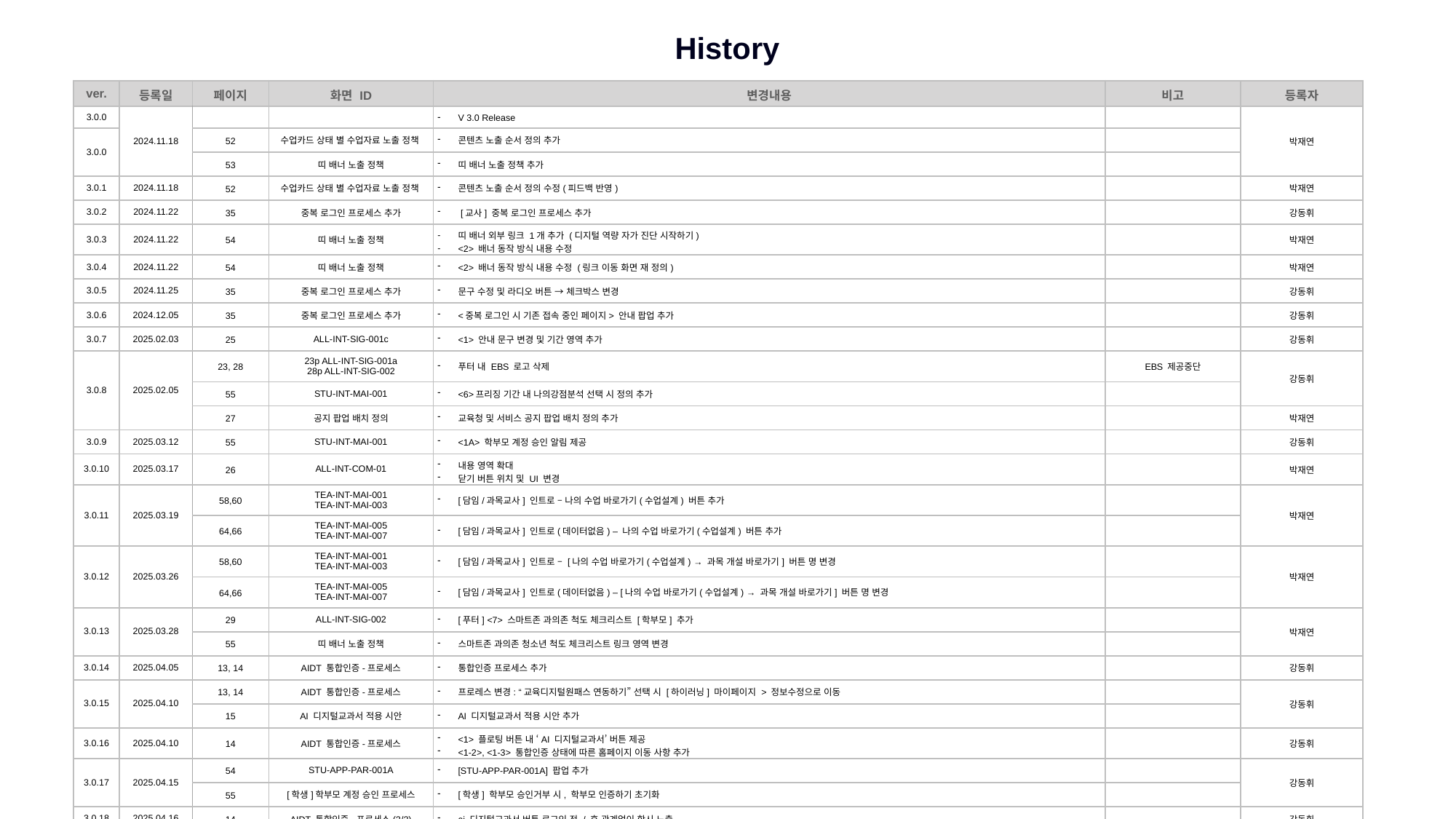

History
| ver. | 등록일 | 페이지 | 화면 ID | 변경내용 | 비고 | 등록자 |
| --- | --- | --- | --- | --- | --- | --- |
| 3.0.0 | 2024.11.18 |  |  | V 3.0 Release |  | 박재연 |
| 3.0.0 |  | 52 | 수업카드 상태 별 수업자료 노출 정책 | 콘텐츠 노출 순서 정의 추가 |  |  |
|  |  | 53 | 띠 배너 노출 정책 | 띠 배너 노출 정책 추가 |  |  |
| 3.0.1 | 2024.11.18 | 52 | 수업카드 상태 별 수업자료 노출 정책 | 콘텐츠 노출 순서 정의 수정(피드백 반영) |  | 박재연 |
| 3.0.2 | 2024.11.22 | 35 | 중복 로그인 프로세스 추가 | [교사] 중복 로그인 프로세스 추가 |  | 강동휘 |
| 3.0.3 | 2024.11.22 | 54 | 띠 배너 노출 정책 | 띠 배너 외부 링크 1개 추가 (디지털 역량 자가 진단 시작하기) <2> 배너 동작 방식 내용 수정 |  | 박재연 |
| 3.0.4 | 2024.11.22 | 54 | 띠 배너 노출 정책 | <2> 배너 동작 방식 내용 수정 (링크 이동 화면 재 정의) |  | 박재연 |
| 3.0.5 | 2024.11.25 | 35 | 중복 로그인 프로세스 추가 | 문구 수정 및 라디오 버튼 → 체크박스 변경 |  | 강동휘 |
| 3.0.6 | 2024.12.05 | 35 | 중복 로그인 프로세스 추가 | <중복 로그인 시 기존 접속 중인 페이지> 안내 팝업 추가 |  | 강동휘 |
| 3.0.7 | 2025.02.03 | 25 | ALL-INT-SIG-001c | <1> 안내 문구 변경 및 기간 영역 추가 |  | 강동휘 |
| 3.0.8 | 2025.02.05 | 23, 28 | 23p ALL-INT-SIG-001a 28p ALL-INT-SIG-002 | 푸터 내 EBS 로고 삭제 | EBS 제공중단 | 강동휘 |
|  |  | 55 | STU-INT-MAI-001 | <6>프리징 기간 내 나의강점분석 선택 시 정의 추가 |  |  |
|  |  | 27 | 공지 팝업 배치 정의 | 교육청 및 서비스 공지 팝업 배치 정의 추가 |  | 박재연 |
| 3.0.9 | 2025.03.12 | 55 | STU-INT-MAI-001 | <1A> 학부모 계정 승인 알림 제공 |  | 강동휘 |
| 3.0.10 | 2025.03.17 | 26 | ALL-INT-COM-01 | 내용 영역 확대 닫기 버튼 위치 및 UI 변경 |  | 박재연 |
| 3.0.11 | 2025.03.19 | 58,60 | TEA-INT-MAI-001 TEA-INT-MAI-003 | [담임/과목교사] 인트로 – 나의 수업 바로가기(수업설계) 버튼 추가 |  | 박재연 |
|  |  | 64,66 | TEA-INT-MAI-005 TEA-INT-MAI-007 | [담임/과목교사] 인트로(데이터없음) – 나의 수업 바로가기(수업설계) 버튼 추가 |  |  |
| 3.0.12 | 2025.03.26 | 58,60 | TEA-INT-MAI-001 TEA-INT-MAI-003 | [담임/과목교사] 인트로 – [나의 수업 바로가기(수업설계) → 과목 개설 바로가기] 버튼 명 변경 |  | 박재연 |
|  |  | 64,66 | TEA-INT-MAI-005 TEA-INT-MAI-007 | [담임/과목교사] 인트로(데이터없음) – [나의 수업 바로가기(수업설계) → 과목 개설 바로가기] 버튼 명 변경 |  |  |
| 3.0.13 | 2025.03.28 | 29 | ALL-INT-SIG-002 | [푸터] <7> 스마트존 과의존 척도 체크리스트 [학부모] 추가 |  | 박재연 |
|  |  | 55 | 띠 배너 노출 정책 | 스마트존 과의존 청소년 척도 체크리스트 링크 영역 변경 |  |  |
| 3.0.14 | 2025.04.05 | 13, 14 | AIDT 통합인증-프로세스 | 통합인증 프로세스 추가 |  | 강동휘 |
| 3.0.15 | 2025.04.10 | 13, 14 | AIDT 통합인증-프로세스 | 프로레스 변경: “교육디지털원패스 연동하기” 선택 시 [하이러닝] 마이페이지 > 정보수정으로 이동 |  | 강동휘 |
|  |  | 15 | AI 디지털교과서 적용 시안 | AI 디지털교과서 적용 시안 추가 |  |  |
| 3.0.16 | 2025.04.10 | 14 | AIDT 통합인증-프로세스 | <1> 플로팅 버튼 내 ‘AI 디지털교과서’ 버튼 제공 <1-2>, <1-3> 통합인증 상태에 따른 홈페이지 이동 사항 추가 |  | 강동휘 |
| 3.0.17 | 2025.04.15 | 54 | STU-APP-PAR-001A | [STU-APP-PAR-001A] 팝업 추가 |  | 강동휘 |
|  |  | 55 | [학생]학부모 계정 승인 프로세스 | [학생] 학부모 승인거부 시, 학부모 인증하기 초기화 |  |  |
| 3.0.18 | 2025.04.16 | 14 | AIDT 통합인증-프로세스(2/2) | ai 디지털교과서 버튼 로그인 전 / 후 관계없이 항시 노출 |  | 강동휘 |